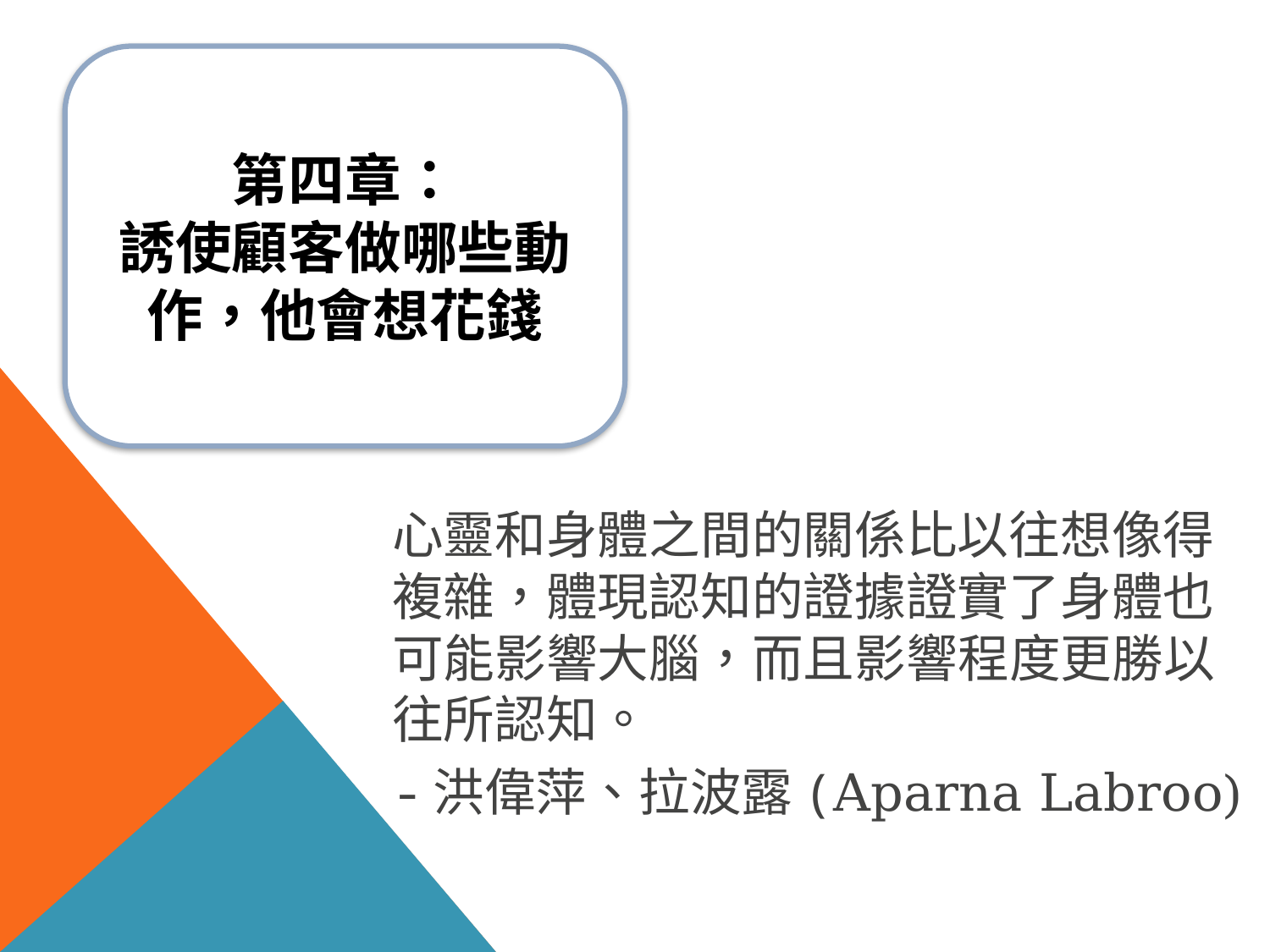

第四章：
誘使顧客做哪些動作，他會想花錢
心靈和身體之間的關係比以往想像得複雜，體現認知的證據證實了身體也可能影響大腦，而且影響程度更勝以往所認知。
-洪偉萍、拉波露(Aparna Labroo)